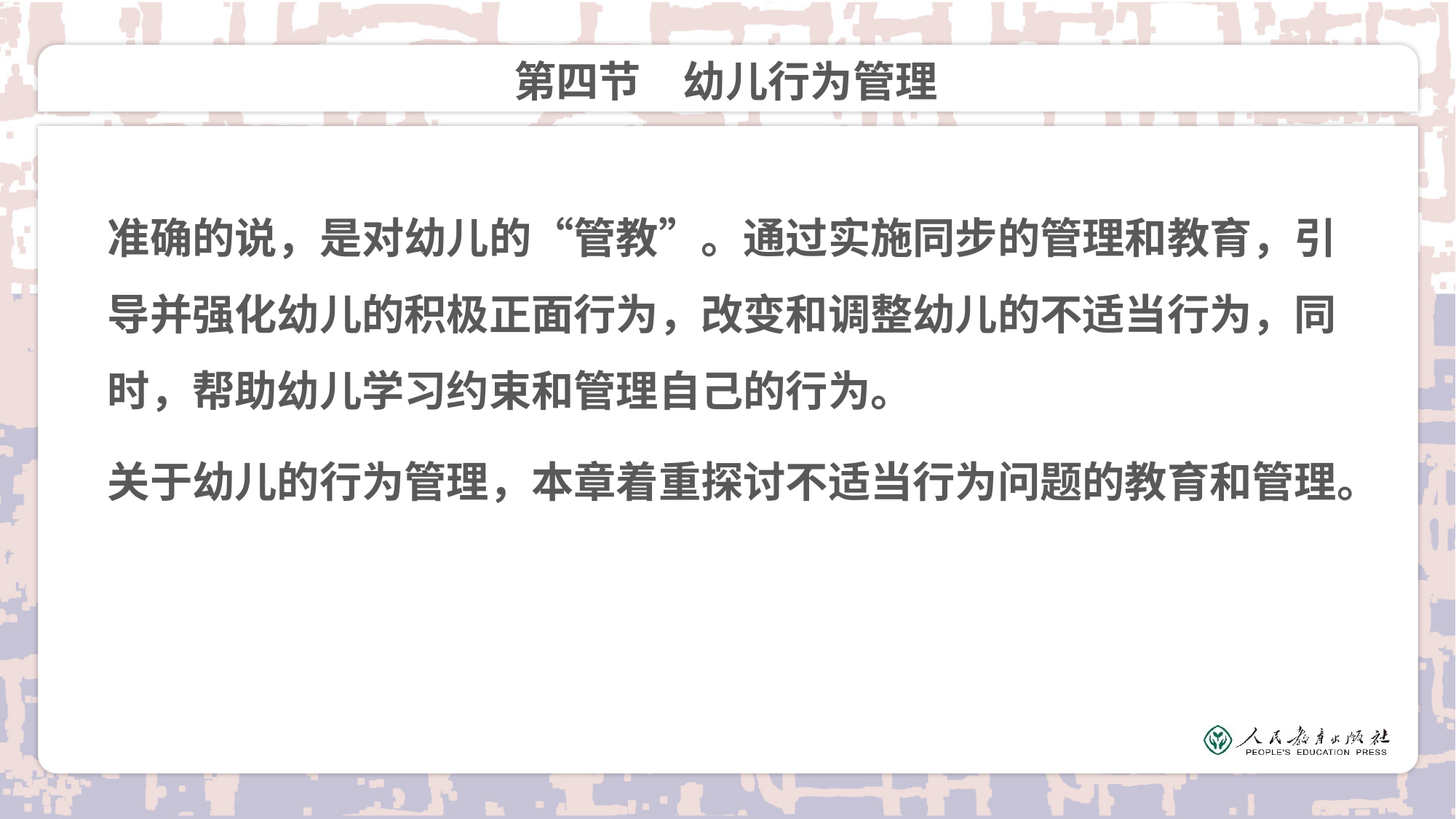

# 第四节　幼儿行为管理
准确的说，是对幼儿的“管教”。通过实施同步的管理和教育，引导并强化幼儿的积极正面行为，改变和调整幼儿的不适当行为，同时，帮助幼儿学习约束和管理自己的行为。
关于幼儿的行为管理，本章着重探讨不适当行为问题的教育和管理。